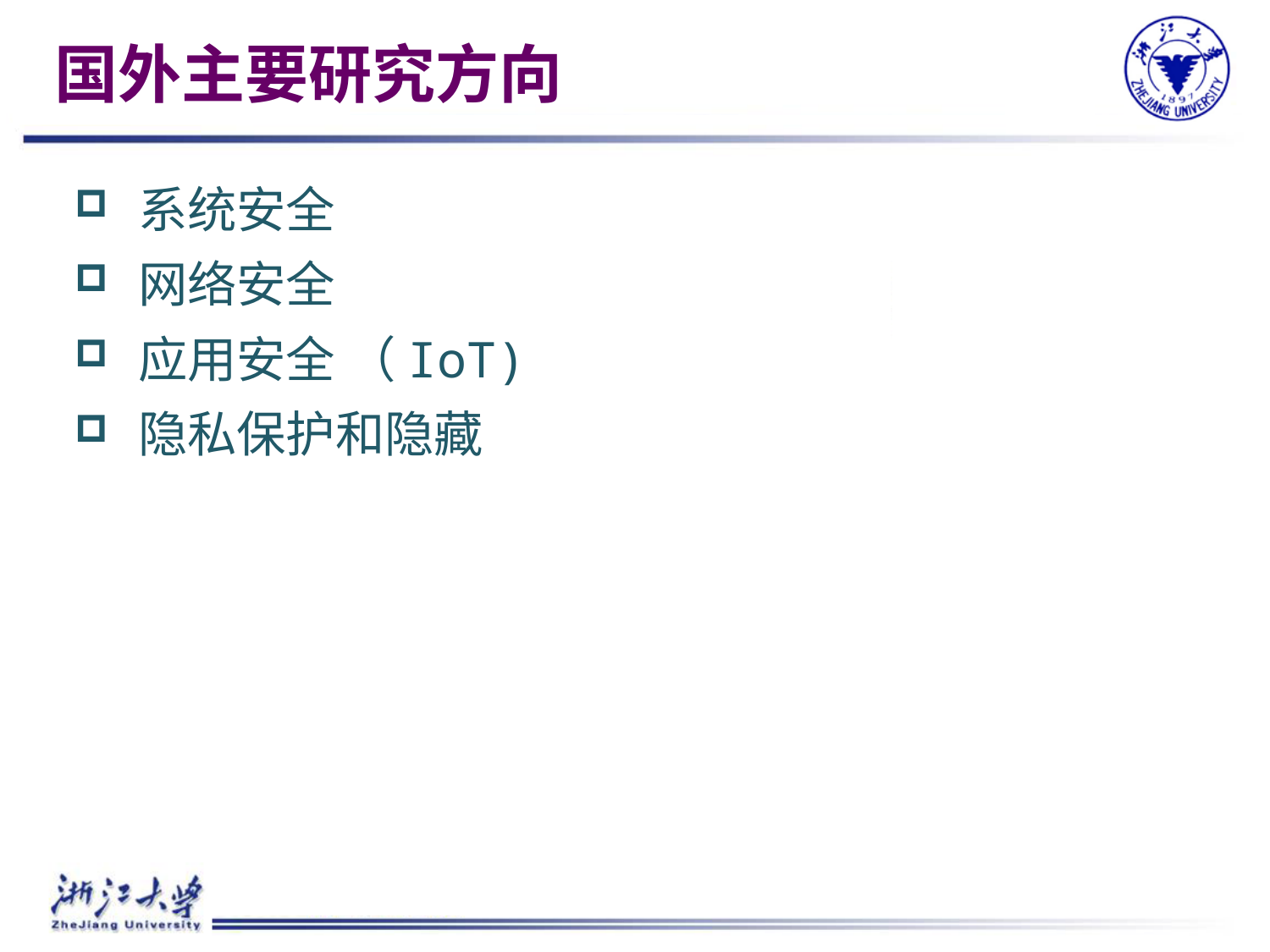

# 国外主要研究方向
系统安全
网络安全
应用安全 （IoT)
隐私保护和隐藏